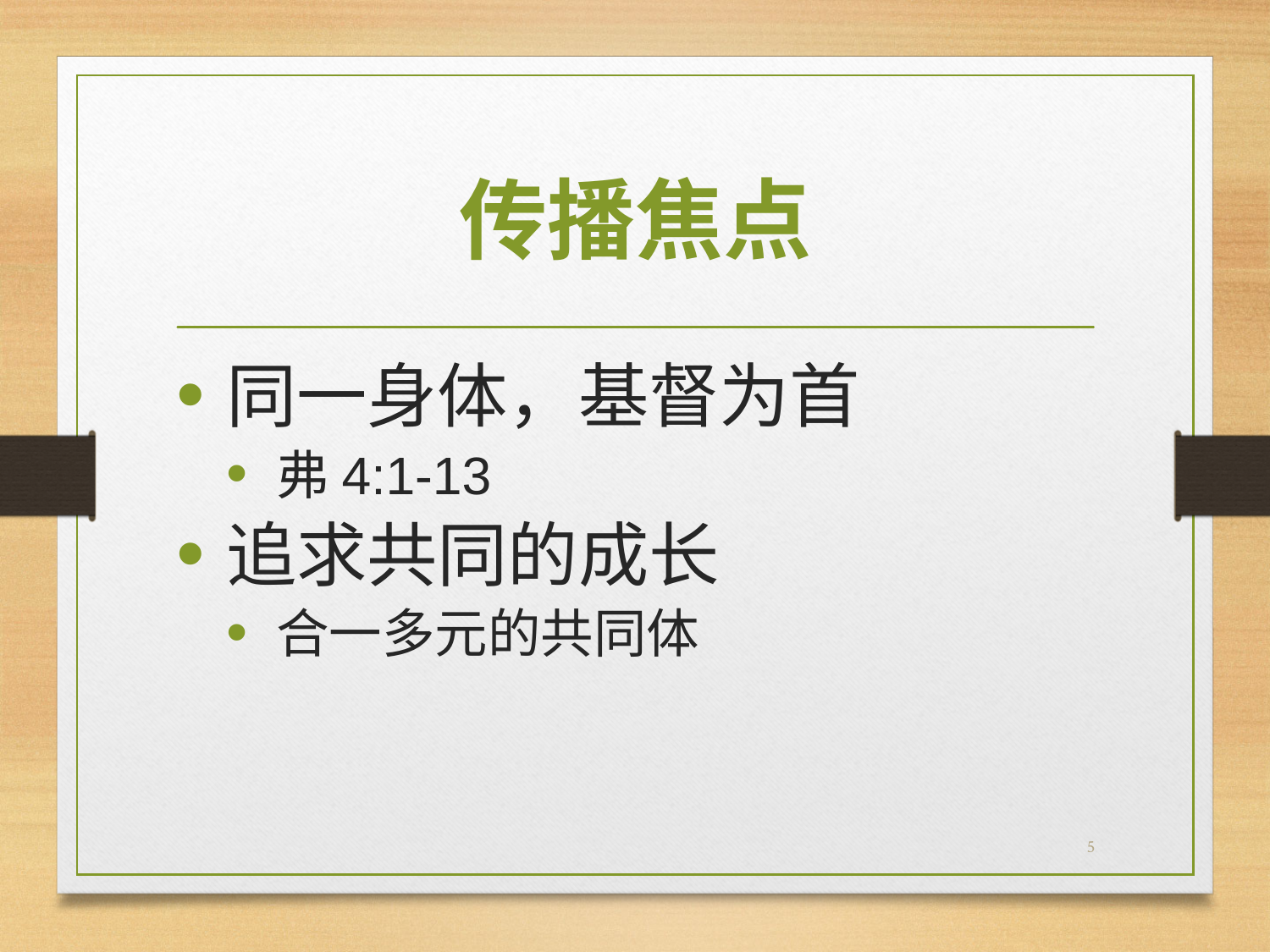

# 传播焦点
同一身体，基督为首
弗4:1-13
追求共同的成长
合一多元的共同体

5